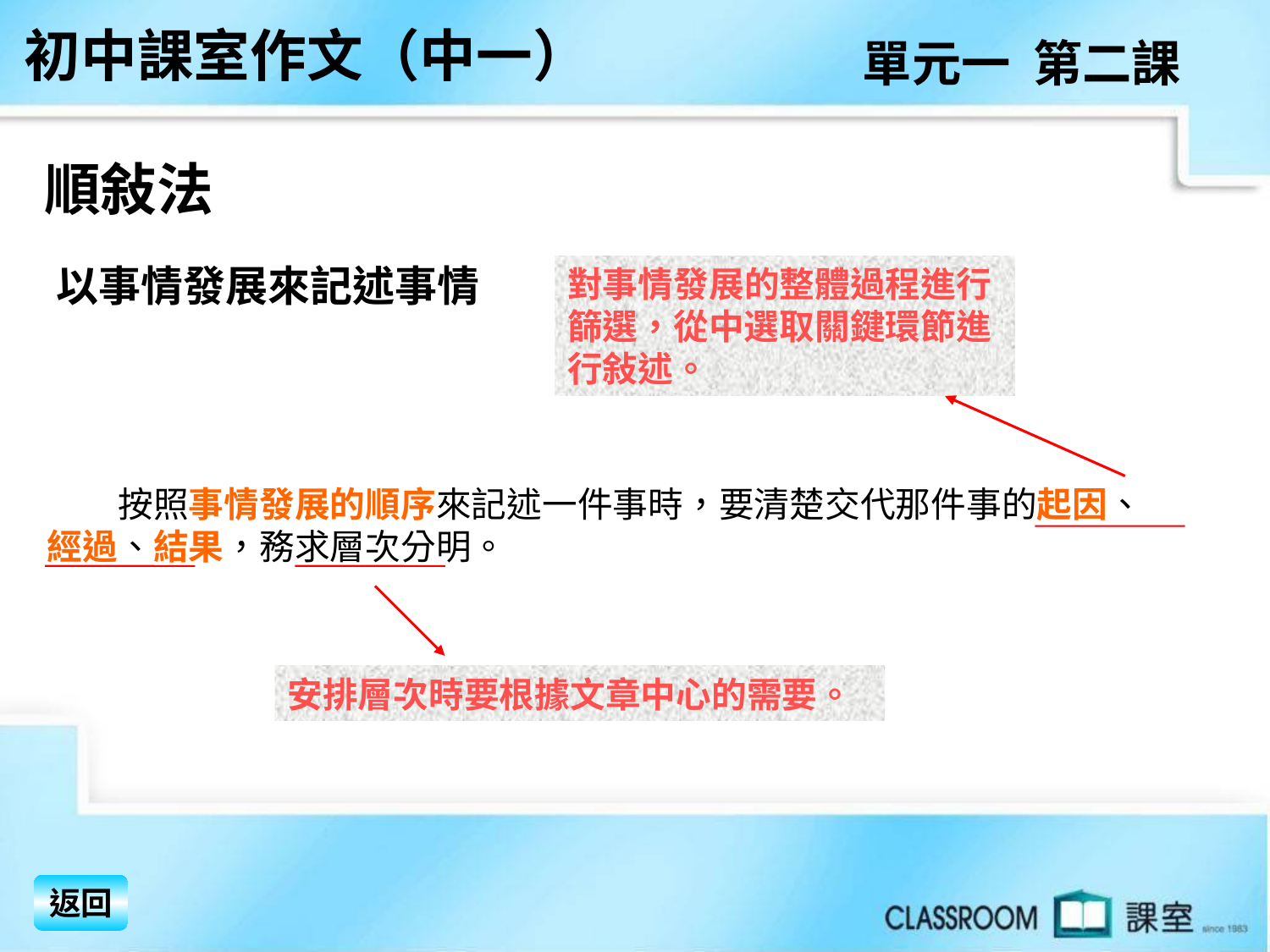

初中課室作文（中一）
單元一  第二課
順敍法
 以事情發展來記述事情
對事情發展的整體過程進行篩選，從中選取關鍵環節進行敍述。

　　按照事情發展的順序來記述一件事時，要清楚交代那件事的起因、經過、結果，務求層次分明。

安排層次時要根據文章中心的需要。
返回